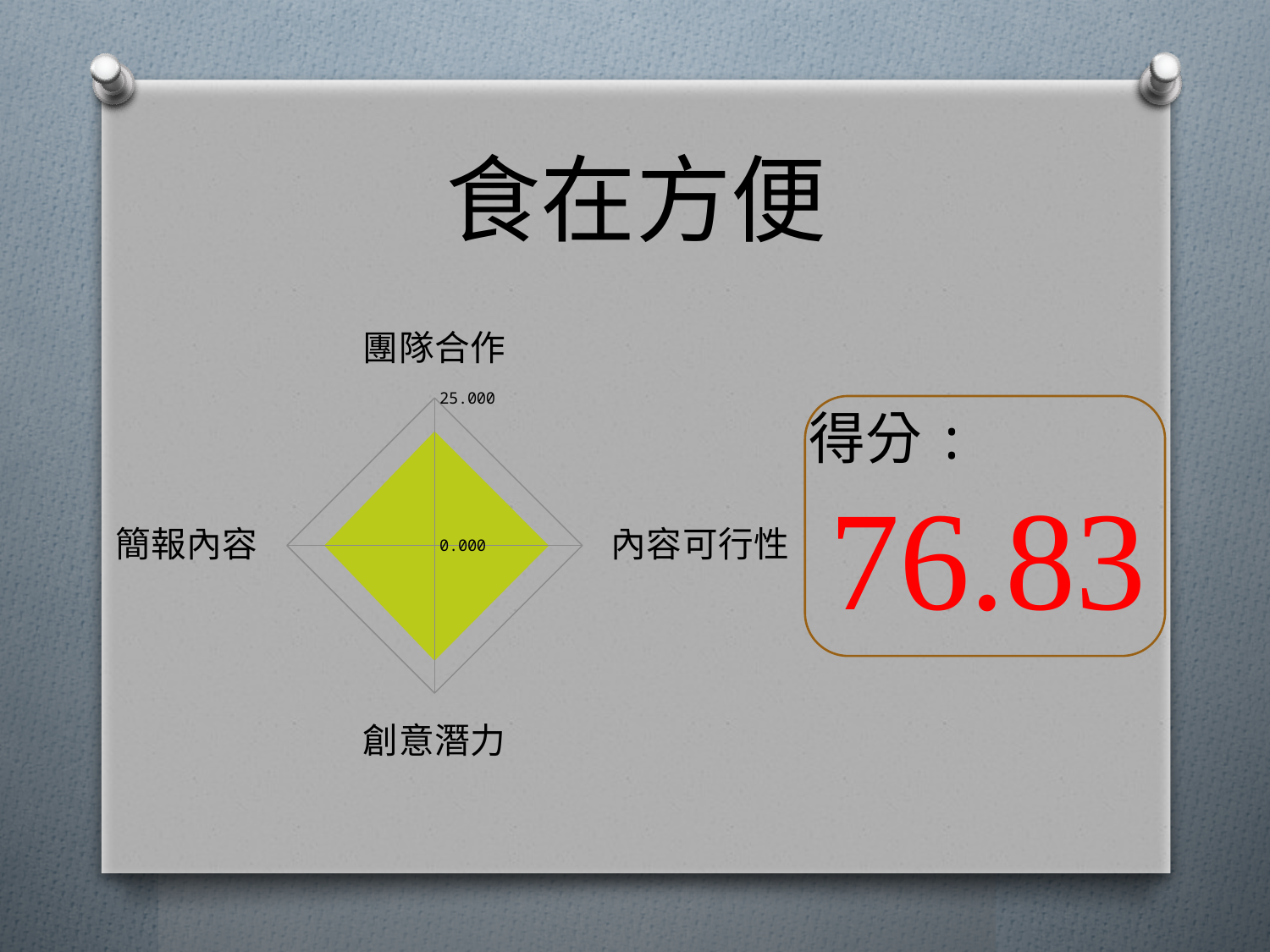

# 食在方便

### Chart

| Category | 給分 |
|---|---|
| 團隊合作 | 19.33 |
| 內容可行性 | 19.33 |
| 創意潛力 | 19.5 |
| 簡報內容 | 18.66 |
得分:

76.83